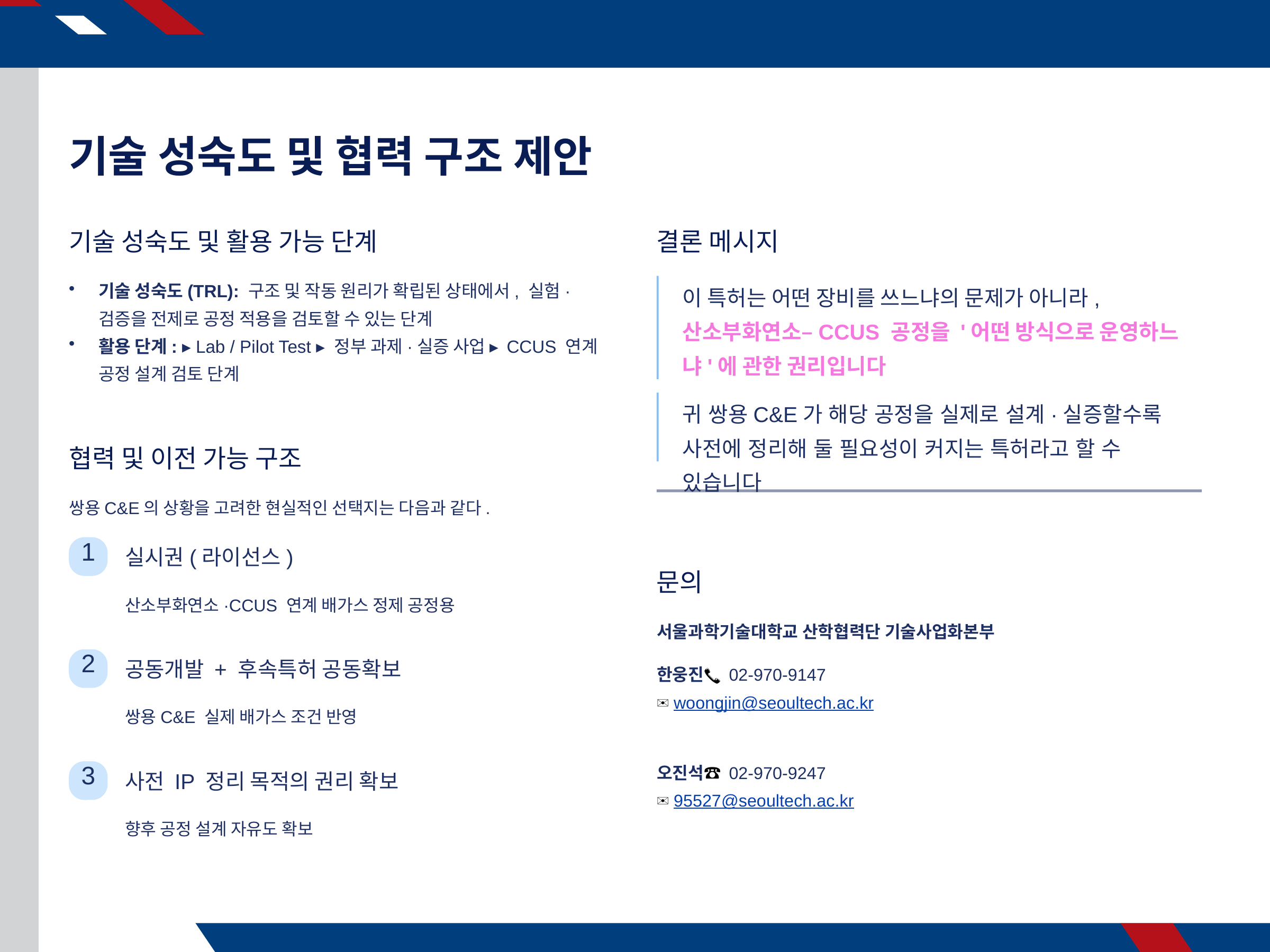

기술 성숙도 및 협력 구조 제안
기술 성숙도 및 활용 가능 단계
결론 메시지
기술 성숙도(TRL): 구조 및 작동 원리가 확립된 상태에서, 실험·검증을 전제로 공정 적용을 검토할 수 있는 단계
활용 단계: ▸ Lab / Pilot Test ▸ 정부 과제·실증 사업 ▸ CCUS 연계 공정 설계 검토 단계

이 특허는 어떤 장비를 쓰느냐의 문제가 아니라, 산소부화연소–CCUS 공정을 '어떤 방식으로 운영하느냐'에 관한 권리입니다

귀 쌍용C&E가 해당 공정을 실제로 설계·실증할수록 사전에 정리해 둘 필요성이 커지는 특허라고 할 수 있습니다
협력 및 이전 가능 구조

쌍용C&E의 상황을 고려한 현실적인 선택지는 다음과 같다.

1
실시권(라이선스)
문의
산소부화연소·CCUS 연계 배가스 정제 공정용
서울과학기술대학교 산학협력단 기술사업화본부

2
공동개발 + 후속특허 공동확보
한웅진📞 02-970-9147
✉ woongjin@seoultech.ac.kr
쌍용C&E 실제 배가스 조건 반영
오진석☎ 02-970-9247
✉ 95527@seoultech.ac.kr

3
사전 IP 정리 목적의 권리 확보
향후 공정 설계 자유도 확보